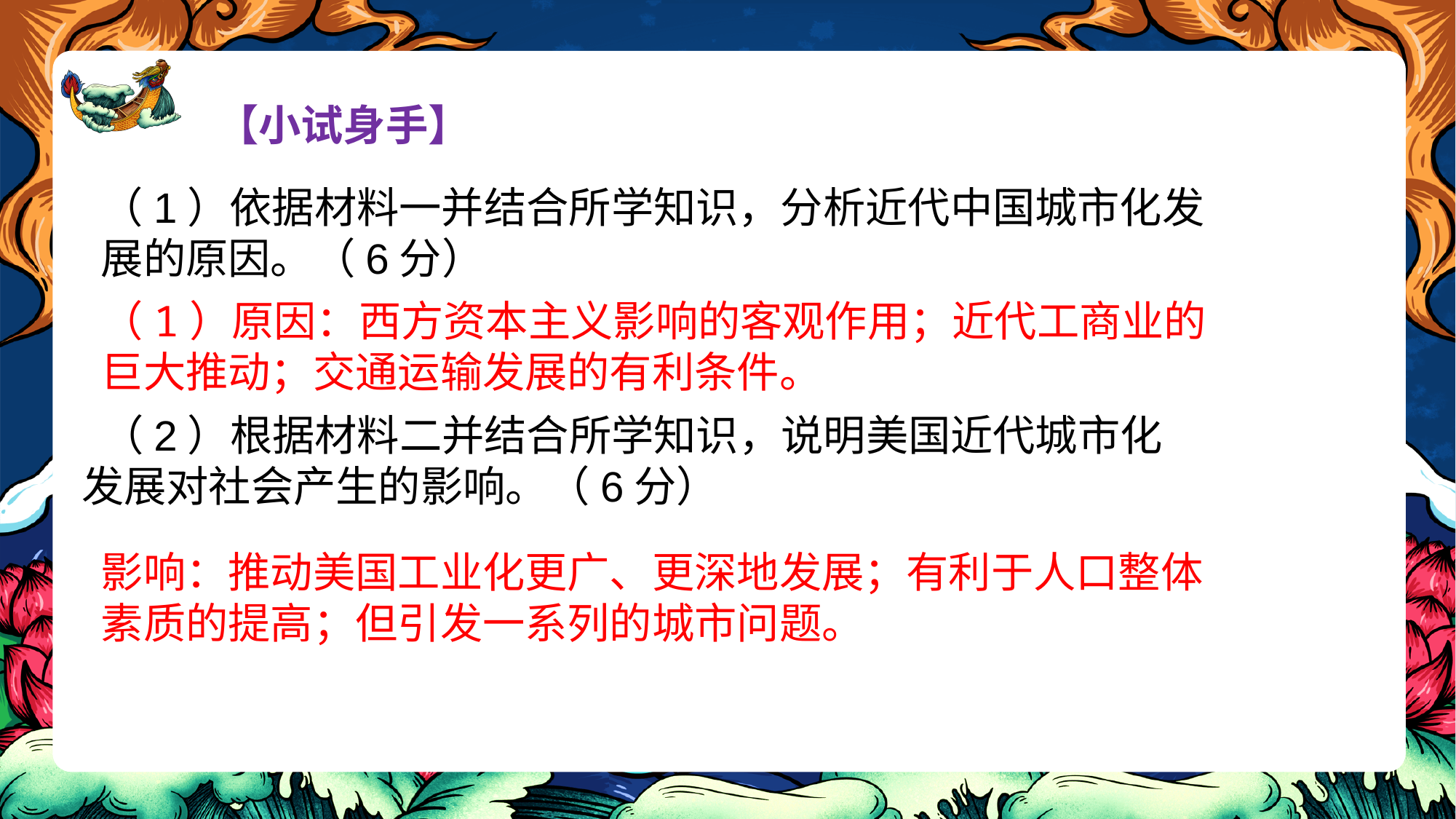

【小试身手】
（1）依据材料一并结合所学知识，分析近代中国城市化发展的原因。（6分）
（1）原因：西方资本主义影响的客观作用；近代工商业的巨大推动；交通运输发展的有利条件。
 （2）根据材料二并结合所学知识，说明美国近代城市化发展对社会产生的影响。（6分）
影响：推动美国工业化更广、更深地发展；有利于人口整体素质的提高；但引发一系列的城市问题。